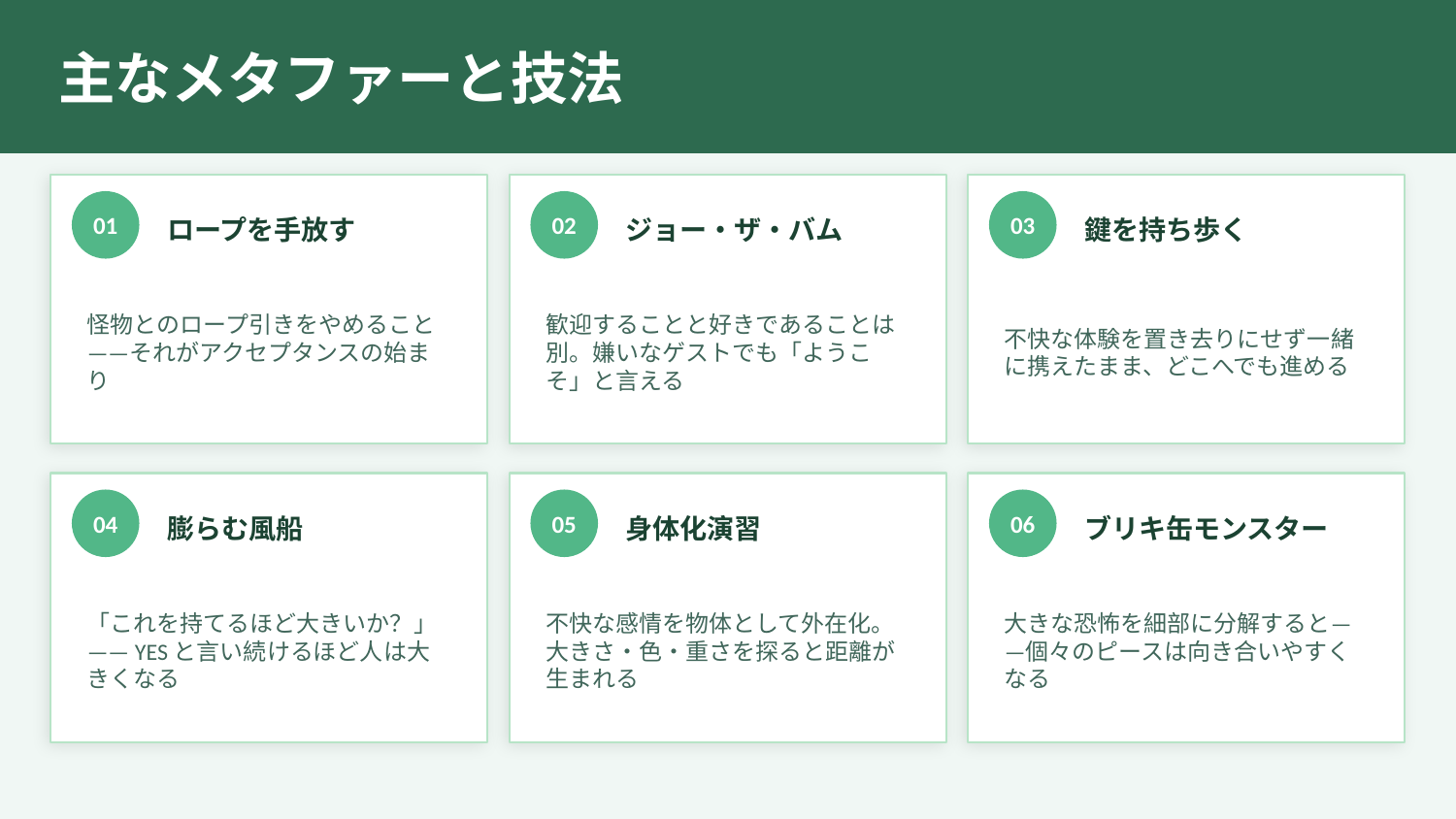

主なメタファーと技法

ロープを手放す
ジョー・ザ・バム
鍵を持ち歩く

01

02

03
怪物とのロープ引きをやめること——それがアクセプタンスの始まり
歓迎することと好きであることは別。嫌いなゲストでも「ようこそ」と言える
不快な体験を置き去りにせず一緒に携えたまま、どこへでも進める

膨らむ風船
身体化演習
ブリキ缶モンスター

04

05

06
「これを持てるほど大きいか？」——YESと言い続けるほど人は大きくなる
不快な感情を物体として外在化。大きさ・色・重さを探ると距離が生まれる
大きな恐怖を細部に分解すると——個々のピースは向き合いやすくなる